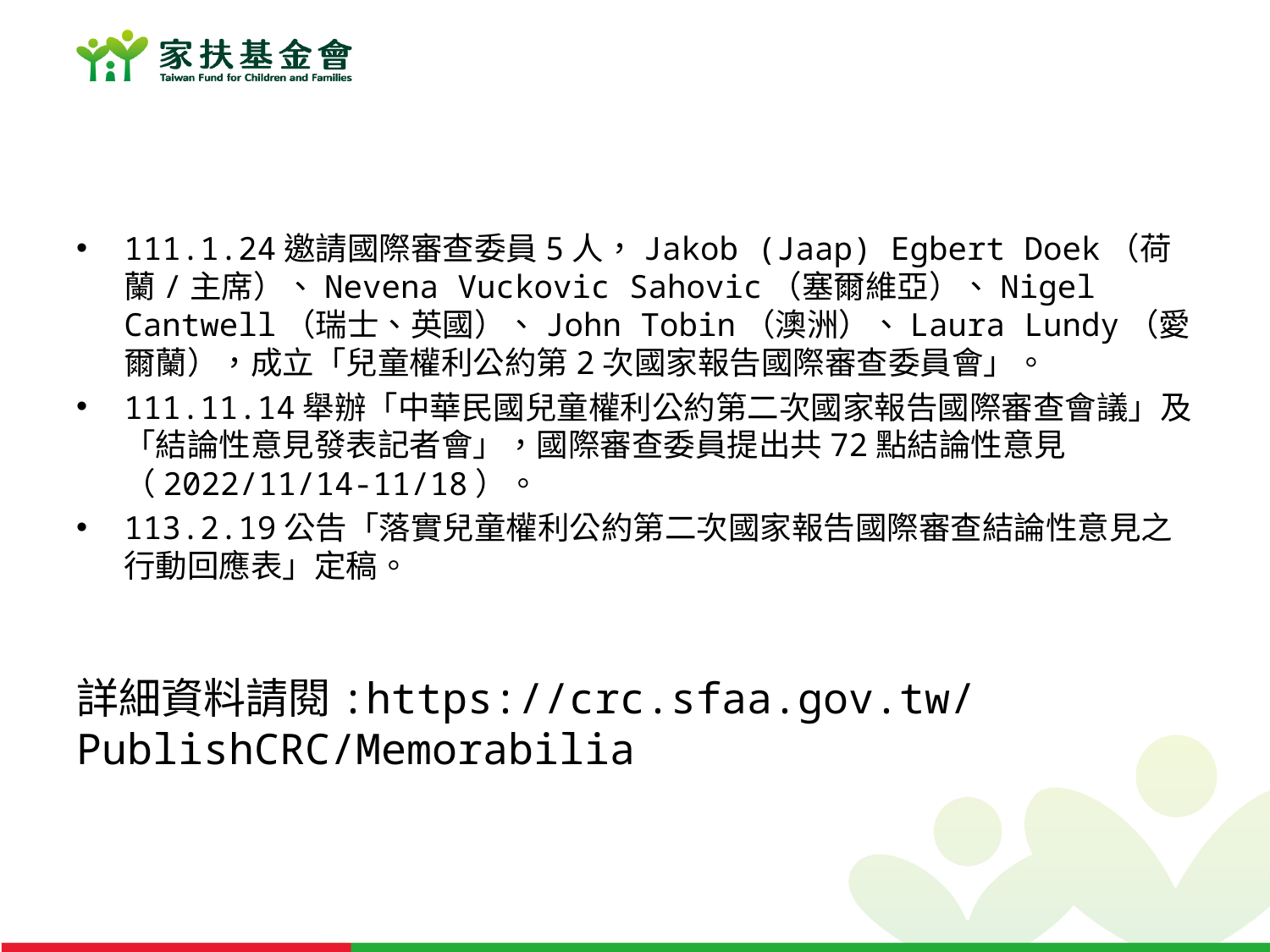

#
111.1.24邀請國際審查委員5人，Jakob (Jaap) Egbert Doek（荷蘭/主席）、Nevena Vuckovic Sahovic（塞爾維亞）、Nigel Cantwell（瑞士、英國）、John Tobin（澳洲）、Laura Lundy（愛爾蘭），成立「兒童權利公約第2次國家報告國際審查委員會」。
111.11.14舉辦「中華民國兒童權利公約第二次國家報告國際審查會議」及「結論性意見發表記者會」，國際審查委員提出共72點結論性意見（2022/11/14-11/18）。
113.2.19公告「落實兒童權利公約第二次國家報告國際審查結論性意見之行動回應表」定稿。

詳細資料請閱:https://crc.sfaa.gov.tw/PublishCRC/Memorabilia